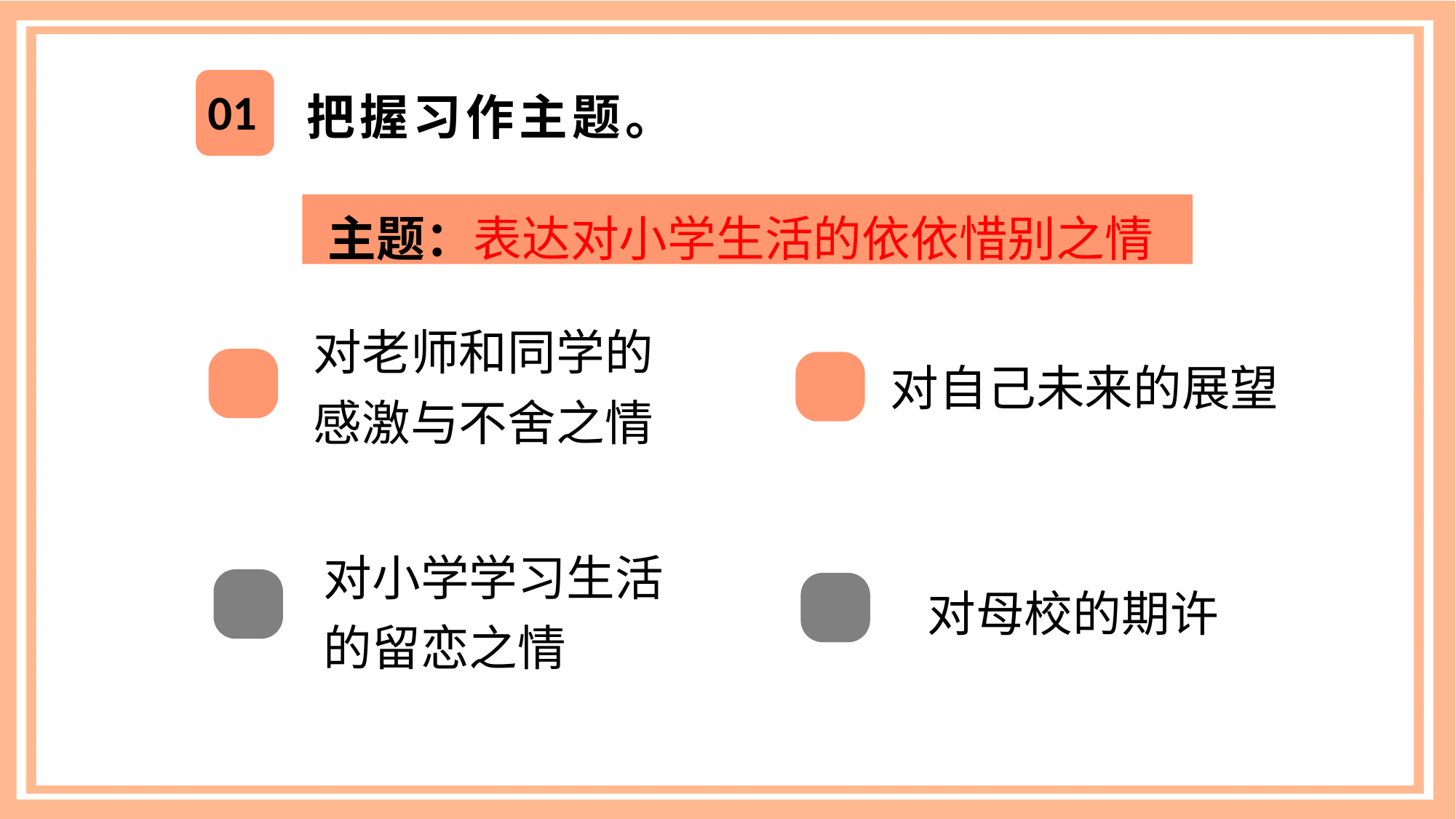

01
把握习作主题。
主题：表达对小学生活的依依惜别之情

对老师和同学的感激与不舍之情
对自己未来的展望

对小学学习生活的留恋之情

对母校的期许